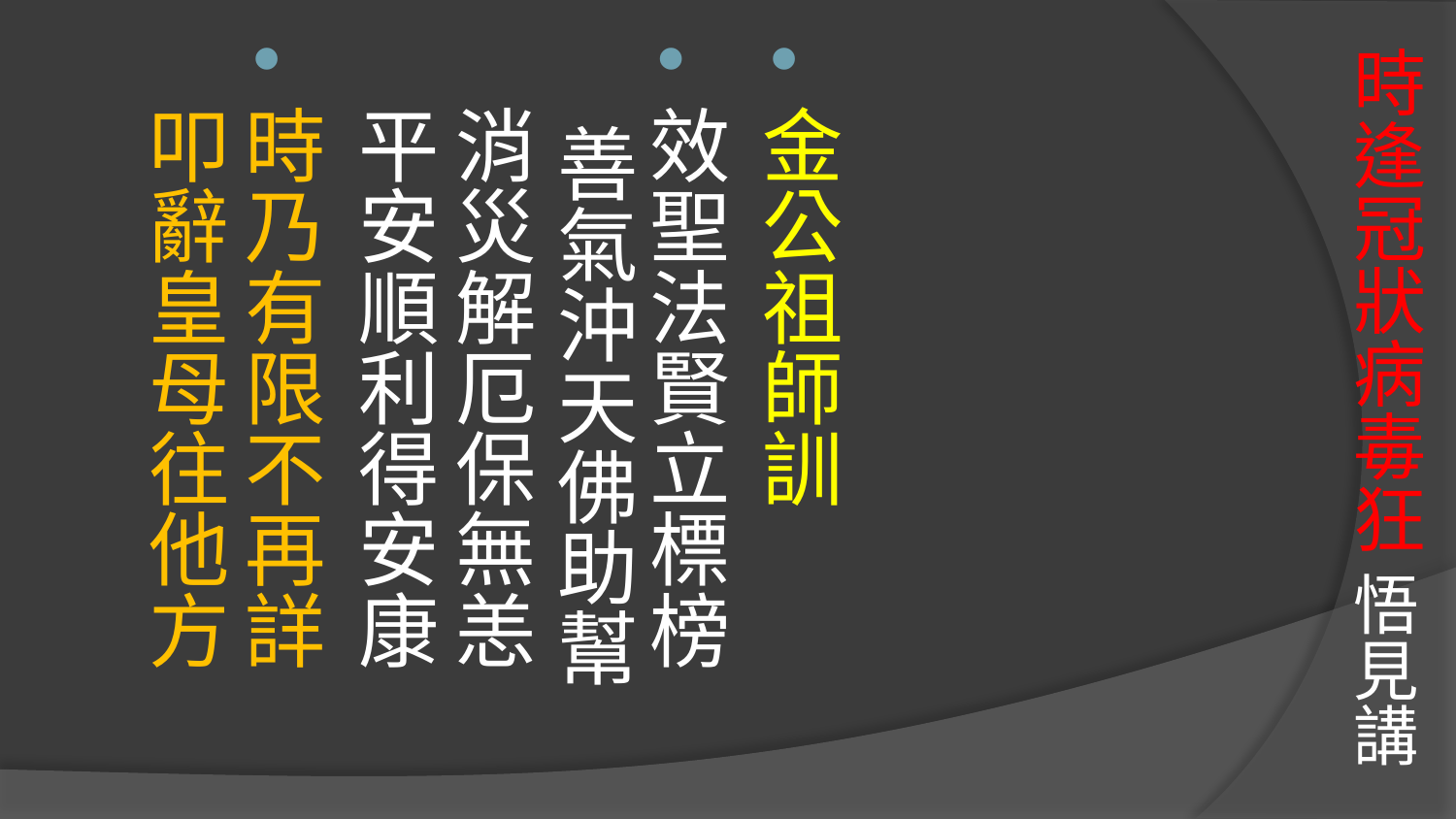

# 時逢冠狀病毒狂 悟見講
金公祖師訓
效聖法賢立標榜        善氣沖天佛助幫
消災解厄保無恙       平安順利得安康
時乃有限不再詳       叩辭皇母往他方